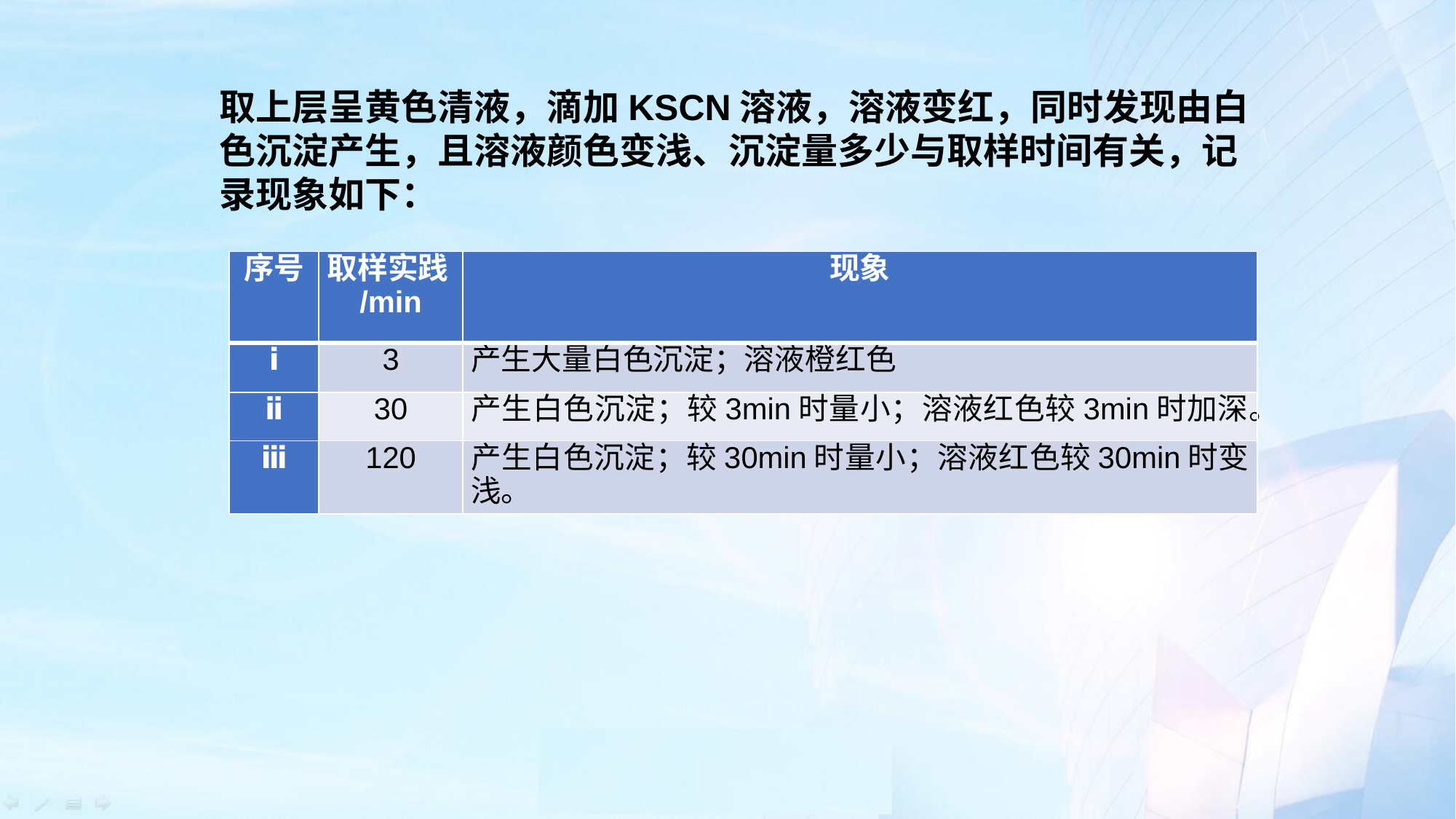

取上层呈黄色清液，滴加KSCN溶液，溶液变红，同时发现由白色沉淀产生，且溶液颜色变浅、沉淀量多少与取样时间有关，记录现象如下：
| 序号 | 取样实践/min | 现象 |
| --- | --- | --- |
| ⅰ | 3 | 产生大量白色沉淀；溶液橙红色 |
| ⅱ | 30 | 产生白色沉淀；较3min时量小；溶液红色较3min时加深。 |
| ⅲ | 120 | 产生白色沉淀；较30min时量小；溶液红色较30min时变浅。 |
61